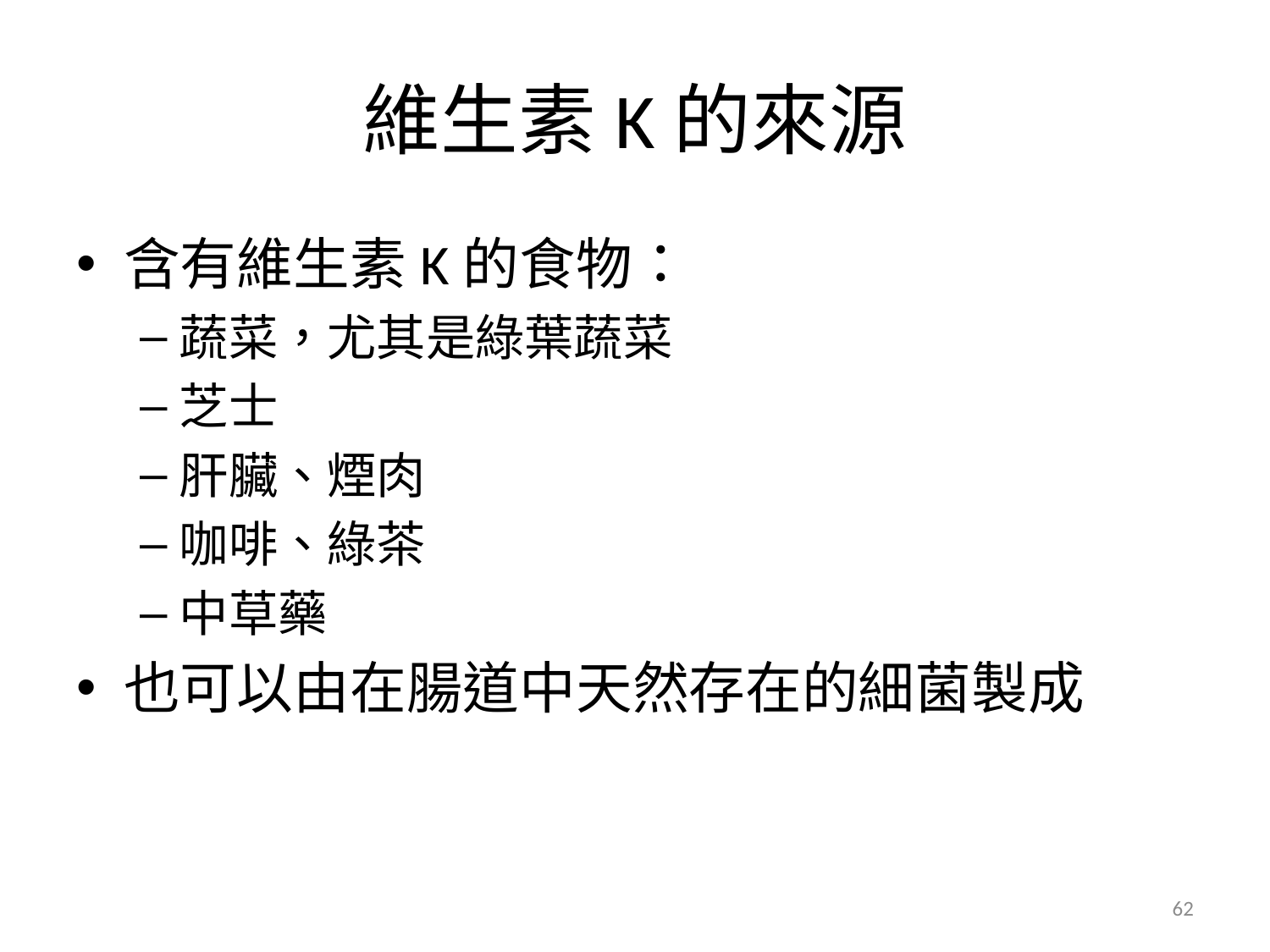

# 維生素K的來源
含有維生素K的食物：
蔬菜，尤其是綠葉蔬菜
芝士
肝臟、煙肉
咖啡、綠茶
中草藥
也可以由在腸道中天然存在的細菌製成
62